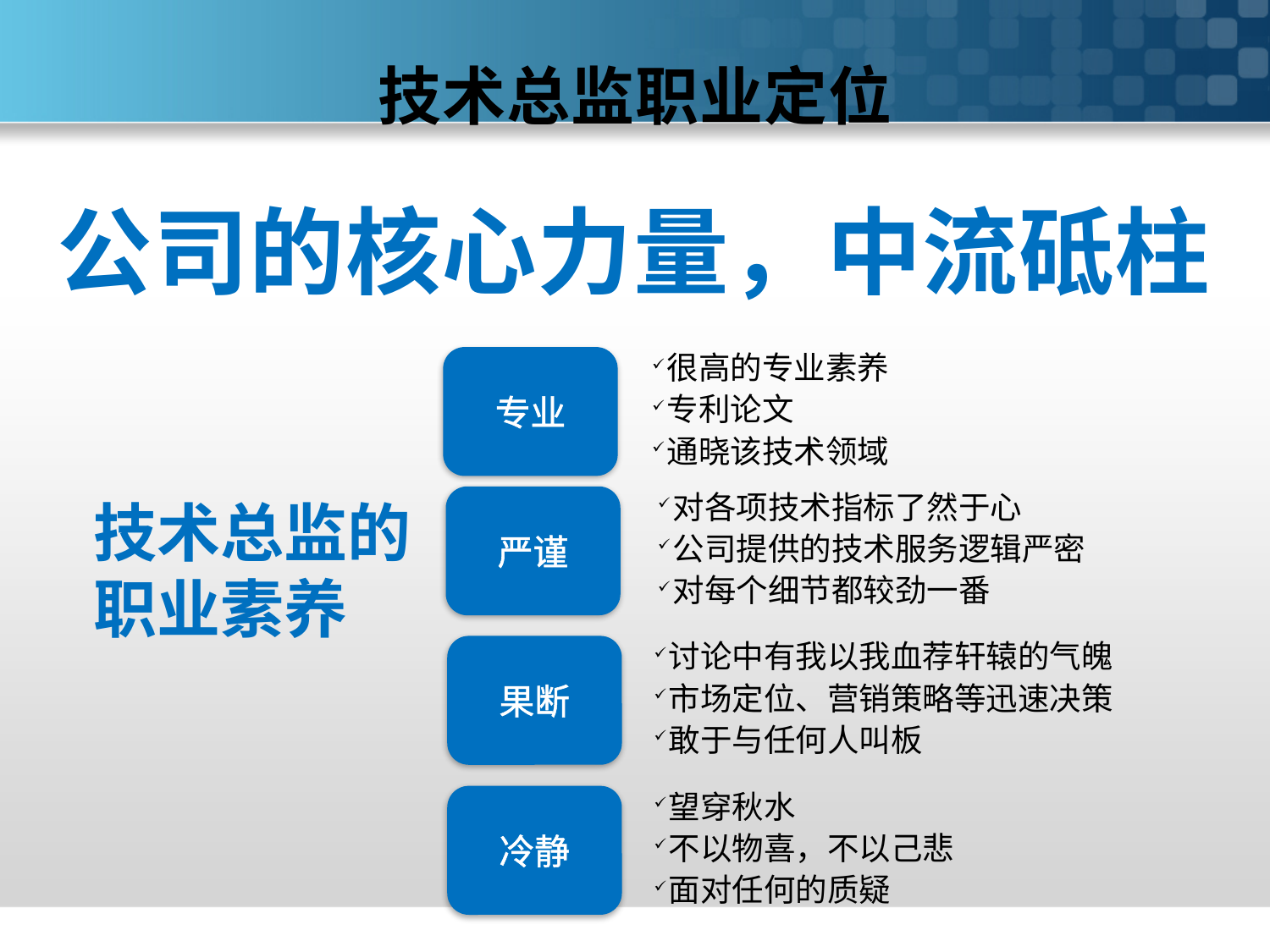

# 技术总监职业定位
公司的核心力量，中流砥柱
很高的专业素养
专利论文
通晓该技术领域
专业
对各项技术指标了然于心
公司提供的技术服务逻辑严密
对每个细节都较劲一番
技术总监的职业素养
严谨
讨论中有我以我血荐轩辕的气魄
市场定位、营销策略等迅速决策
敢于与任何人叫板
果断
望穿秋水
不以物喜，不以己悲
面对任何的质疑
冷静